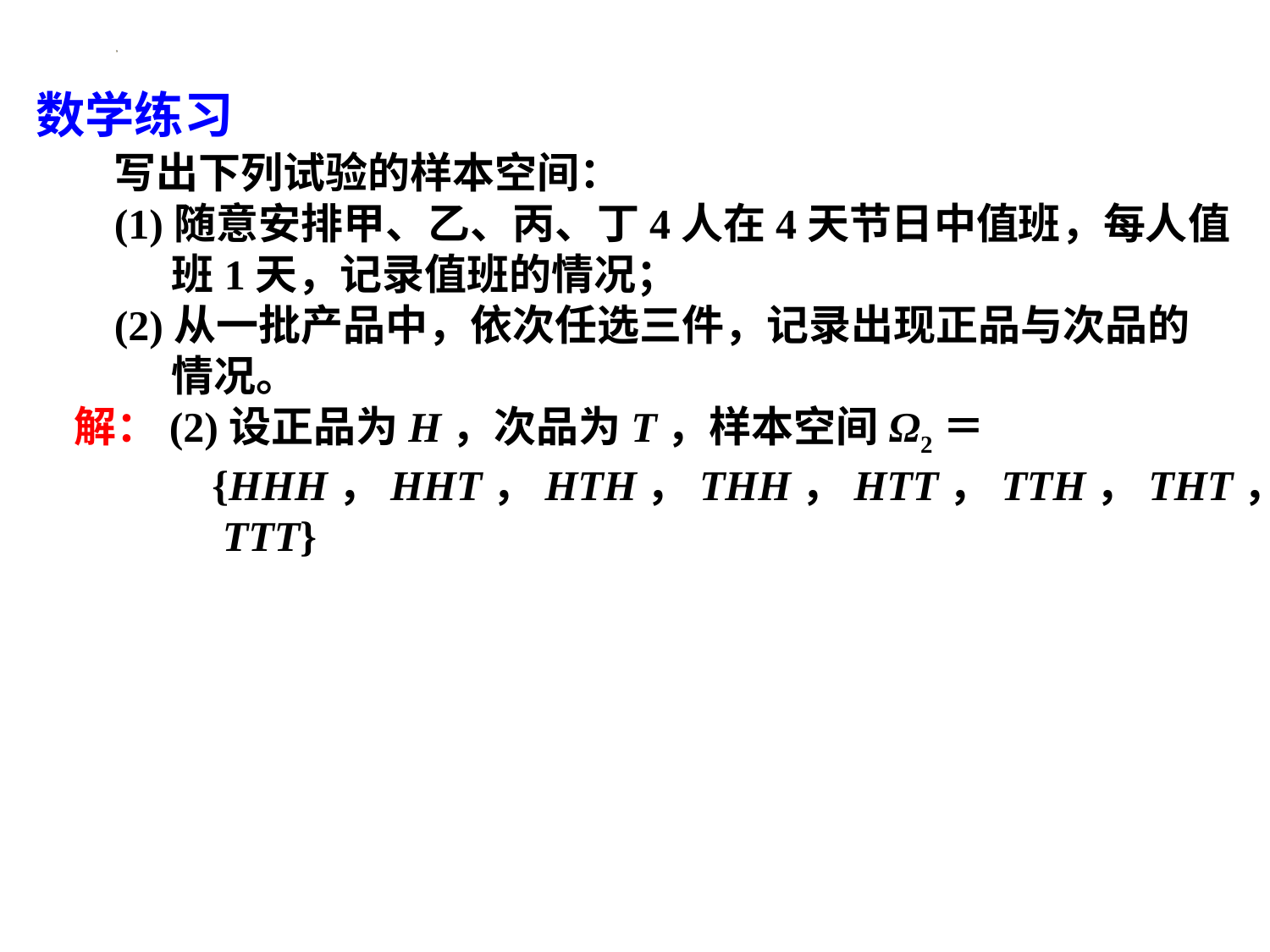

数学练习
写出下列试验的样本空间：
(1)随意安排甲、乙、丙、丁4人在4天节日中值班，每人值
     班1天，记录值班的情况；
(2)从一批产品中，依次任选三件，记录出现正品与次品的
     情况。
解：(2)设正品为H，次品为T，样本空间Ω2＝
             {HHH，HHT，HTH，THH，HTT，TTH，THT，
              TTT}